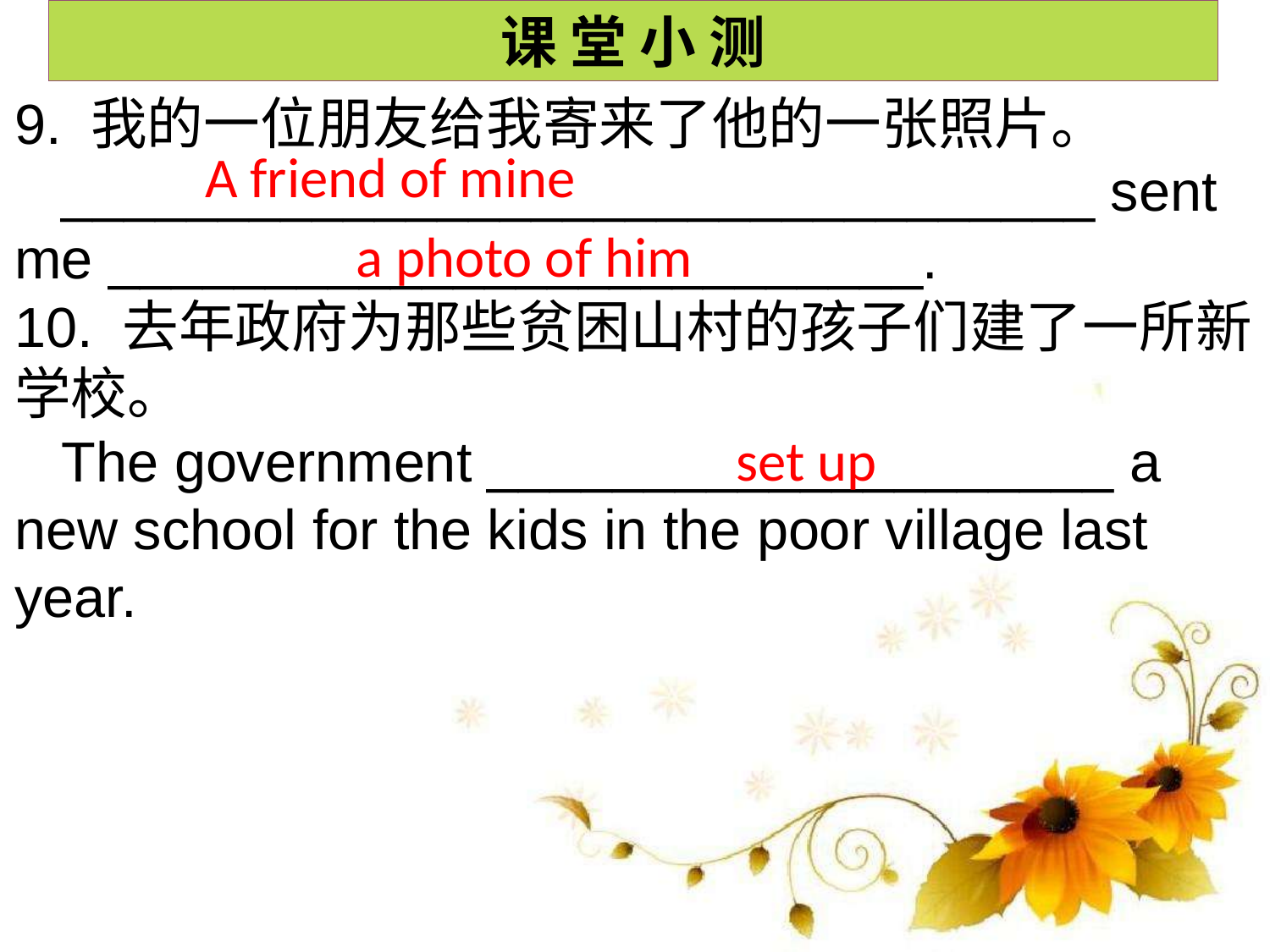

课 堂 小 测
9. 我的一位朋友给我寄来了他的一张照片。
   _________________________________ sent me __________________________.
10. 去年政府为那些贫困山村的孩子们建了一所新学校。
   The government ____________________ a new school for the kids in the poor village last year.
A friend of mine
a photo of him
set up